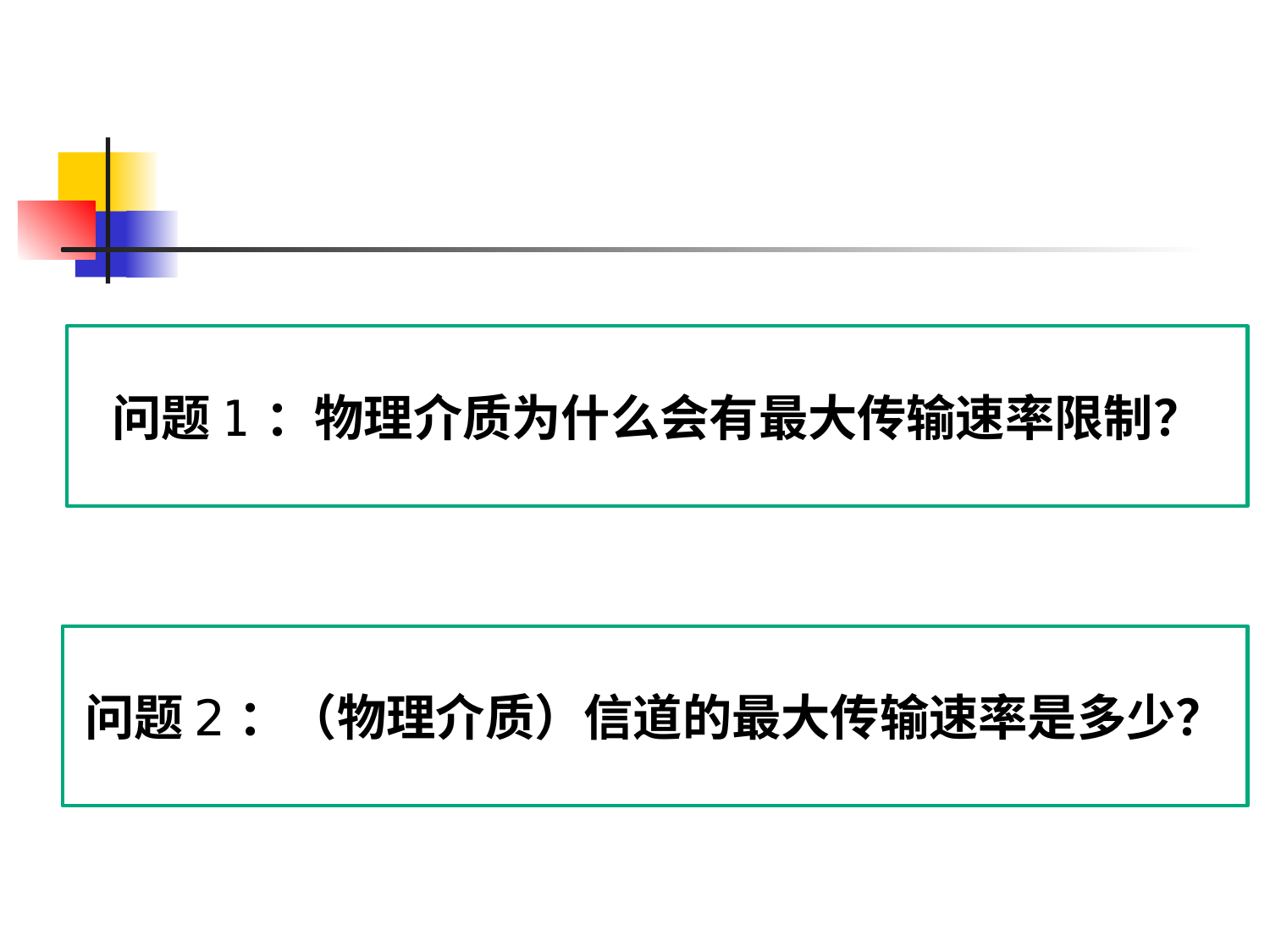

问题1：物理介质为什么会有最大传输速率限制？
问题2：（物理介质）信道的最大传输速率是多少？